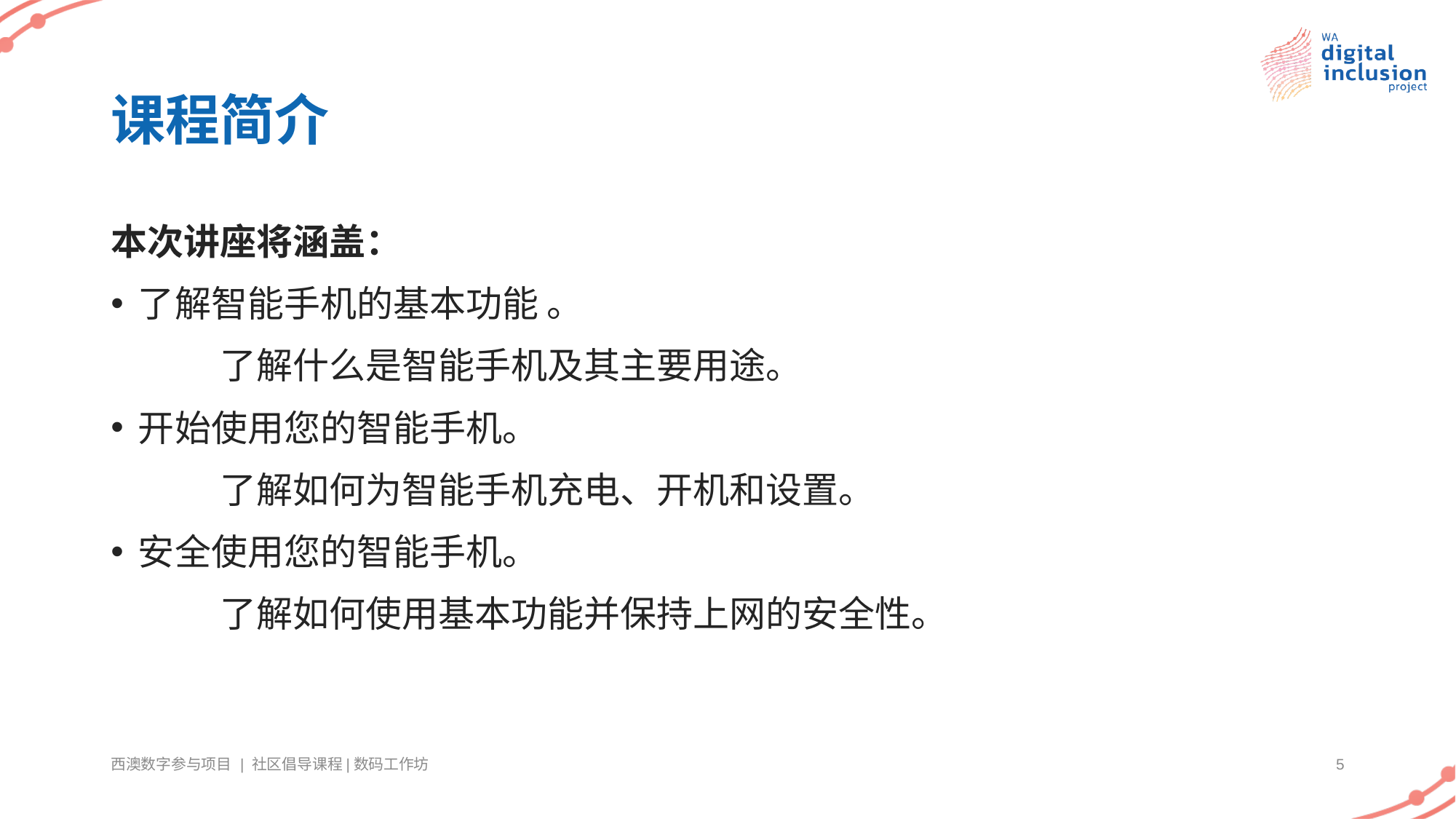

# 课程简介
本次讲座将涵盖：
了解智能手机的基本功能 。
	了解什么是智能手机及其主要用途。
开始使用您的智能手机。
	了解如何为智能手机充电、开机和设置。
安全使用您的智能手机。
	了解如何使用基本功能并保持上网的安全性。
西澳数字参与项目 | 社区倡导课程|数码工作坊
5